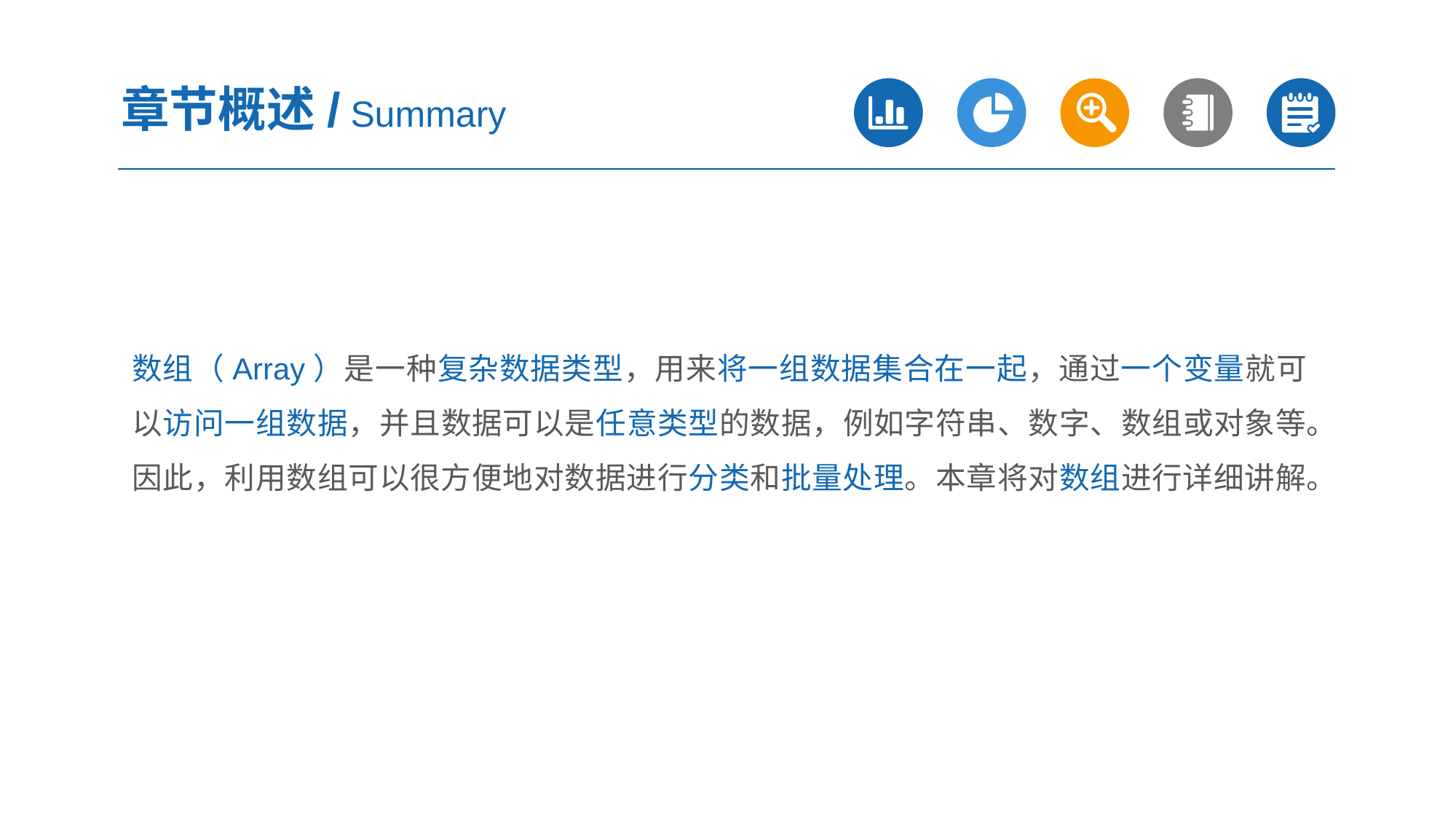

章节概述/ Summary
数组（Array）是一种复杂数据类型，用来将一组数据集合在一起，通过一个变量就可以访问一组数据，并且数据可以是任意类型的数据，例如字符串、数字、数组或对象等。因此，利用数组可以很方便地对数据进行分类和批量处理。本章将对数组进行详细讲解。